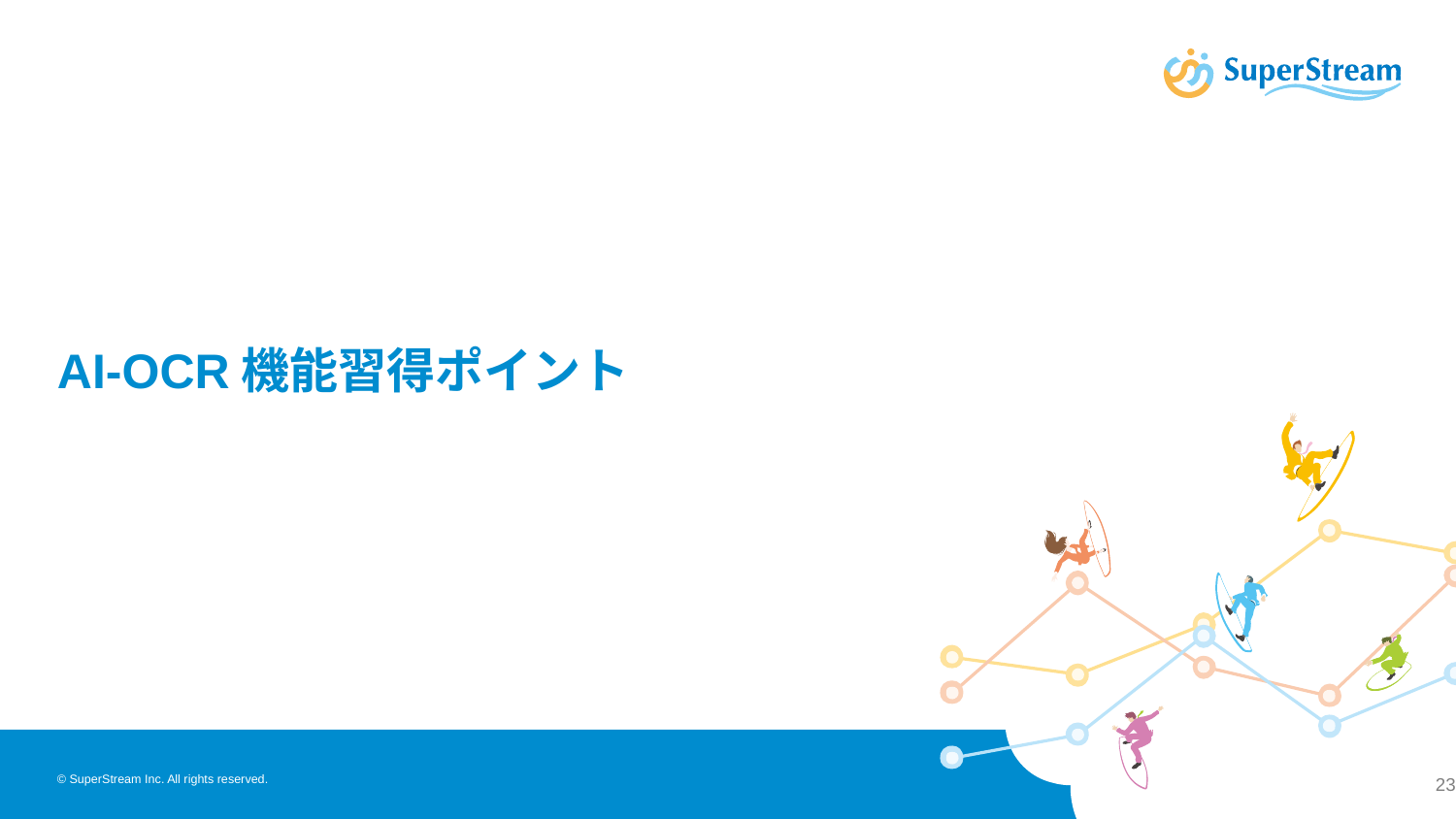

# AI-OCR機能習得ポイント
© SuperStream Inc. All rights reserved.
23